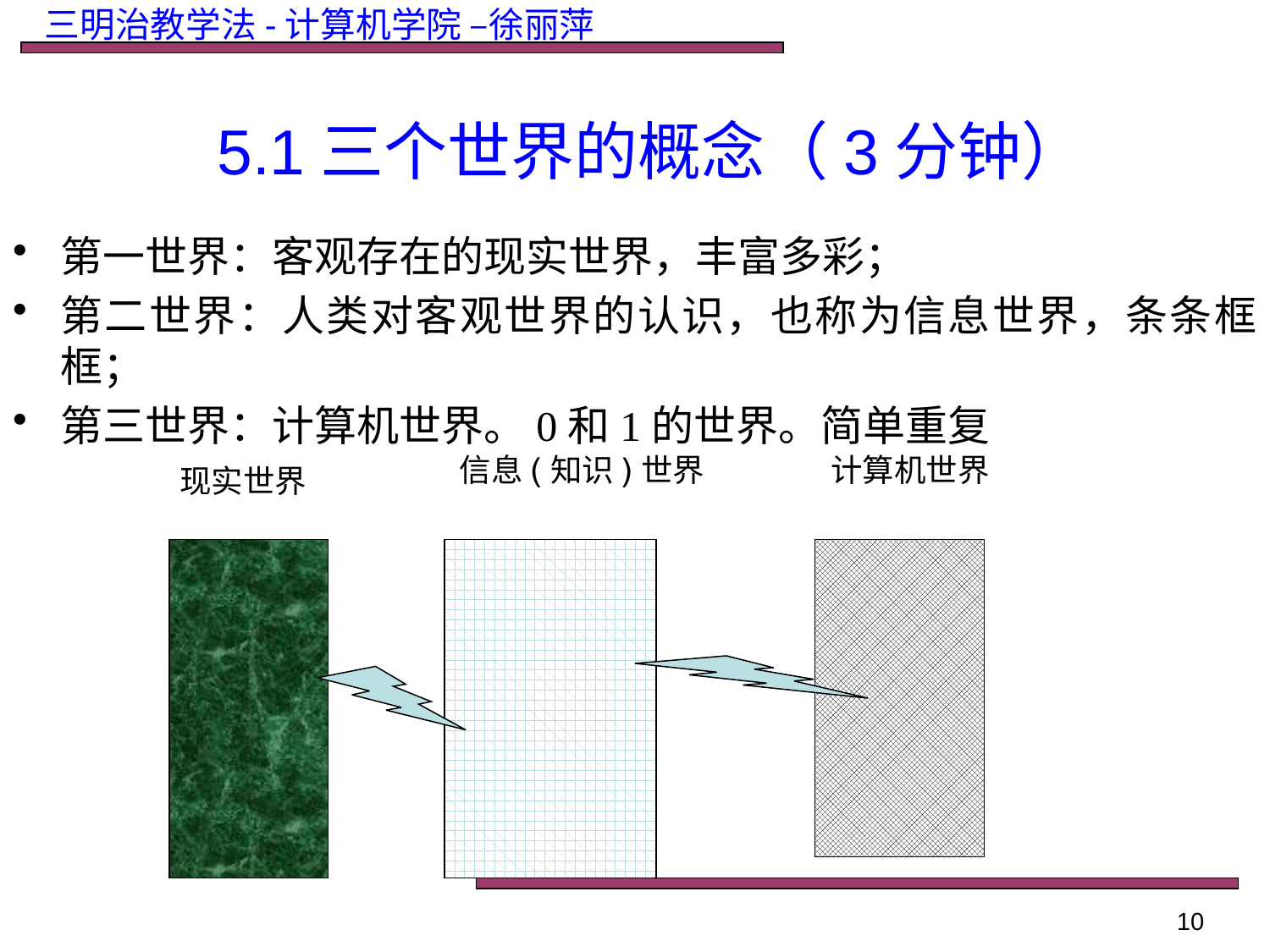

5.1三个世界的概念（3分钟）

第一世界：客观存在的现实世界，丰富多彩；
第二世界：人类对客观世界的认识，也称为信息世界，条条框框；
第三世界：计算机世界。0和1的世界。简单重复

信息(知识)世界
计算机世界
现实世界

10